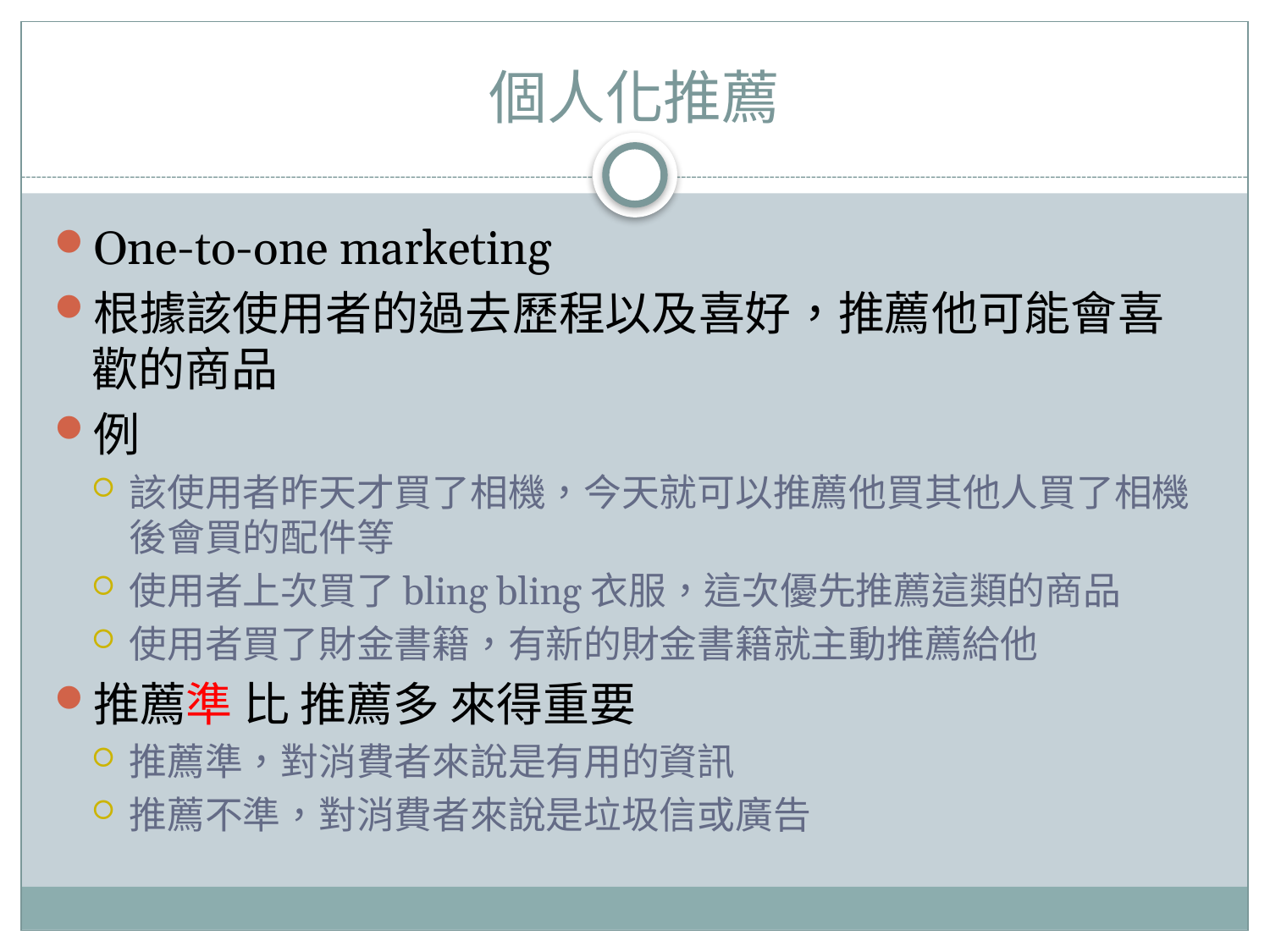

# 個人化推薦
One-to-one marketing
根據該使用者的過去歷程以及喜好，推薦他可能會喜歡的商品
例
該使用者昨天才買了相機，今天就可以推薦他買其他人買了相機後會買的配件等
使用者上次買了bling bling衣服，這次優先推薦這類的商品
使用者買了財金書籍，有新的財金書籍就主動推薦給他
推薦準 比 推薦多 來得重要
推薦準，對消費者來說是有用的資訊
推薦不準，對消費者來說是垃圾信或廣告